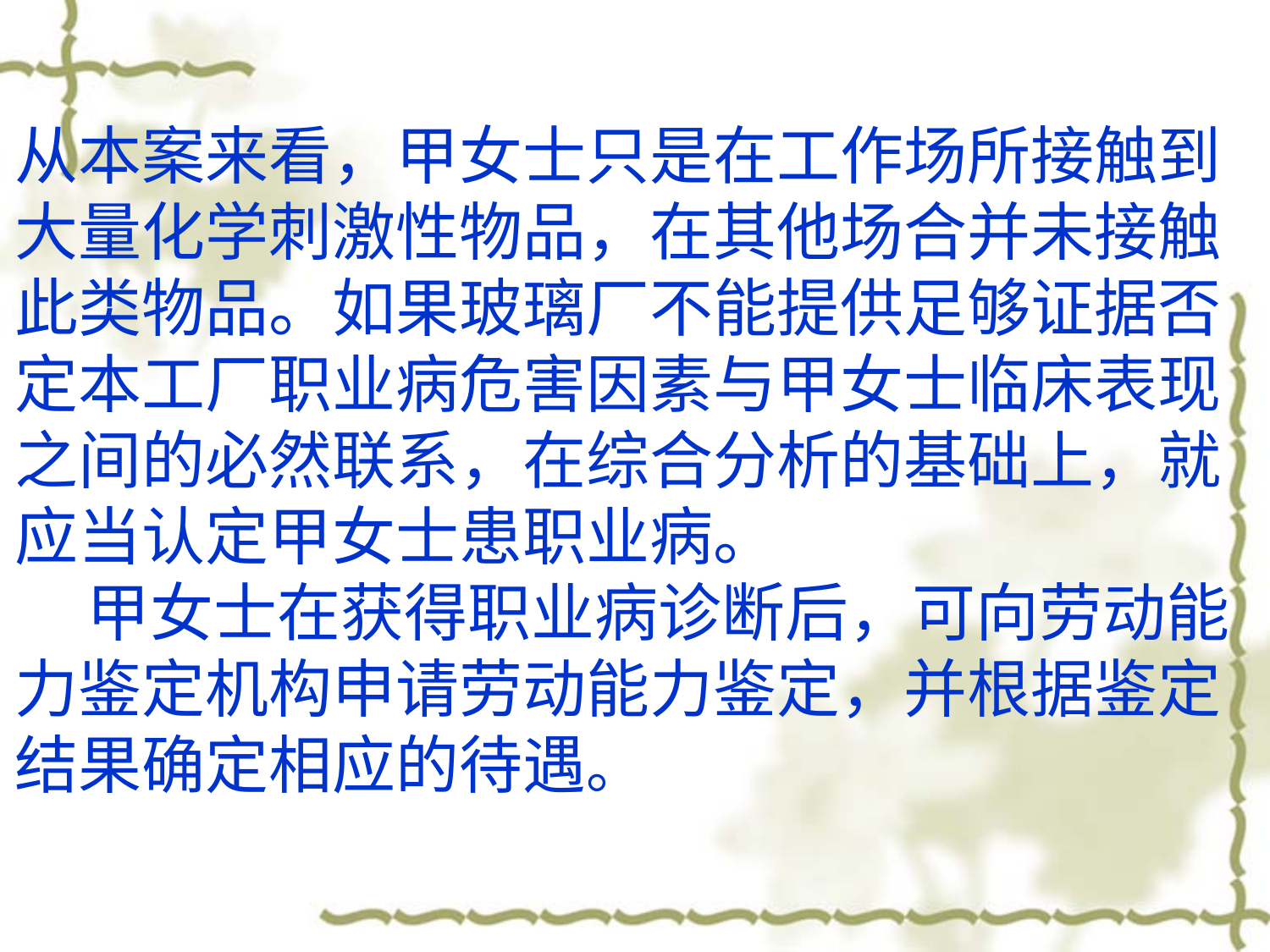

从本案来看，甲女士只是在工作场所接触到大量化学刺激性物品，在其他场合并未接触此类物品。如果玻璃厂不能提供足够证据否定本工厂职业病危害因素与甲女士临床表现之间的必然联系，在综合分析的基础上，就应当认定甲女士患职业病。
    甲女士在获得职业病诊断后，可向劳动能力鉴定机构申请劳动能力鉴定，并根据鉴定结果确定相应的待遇。